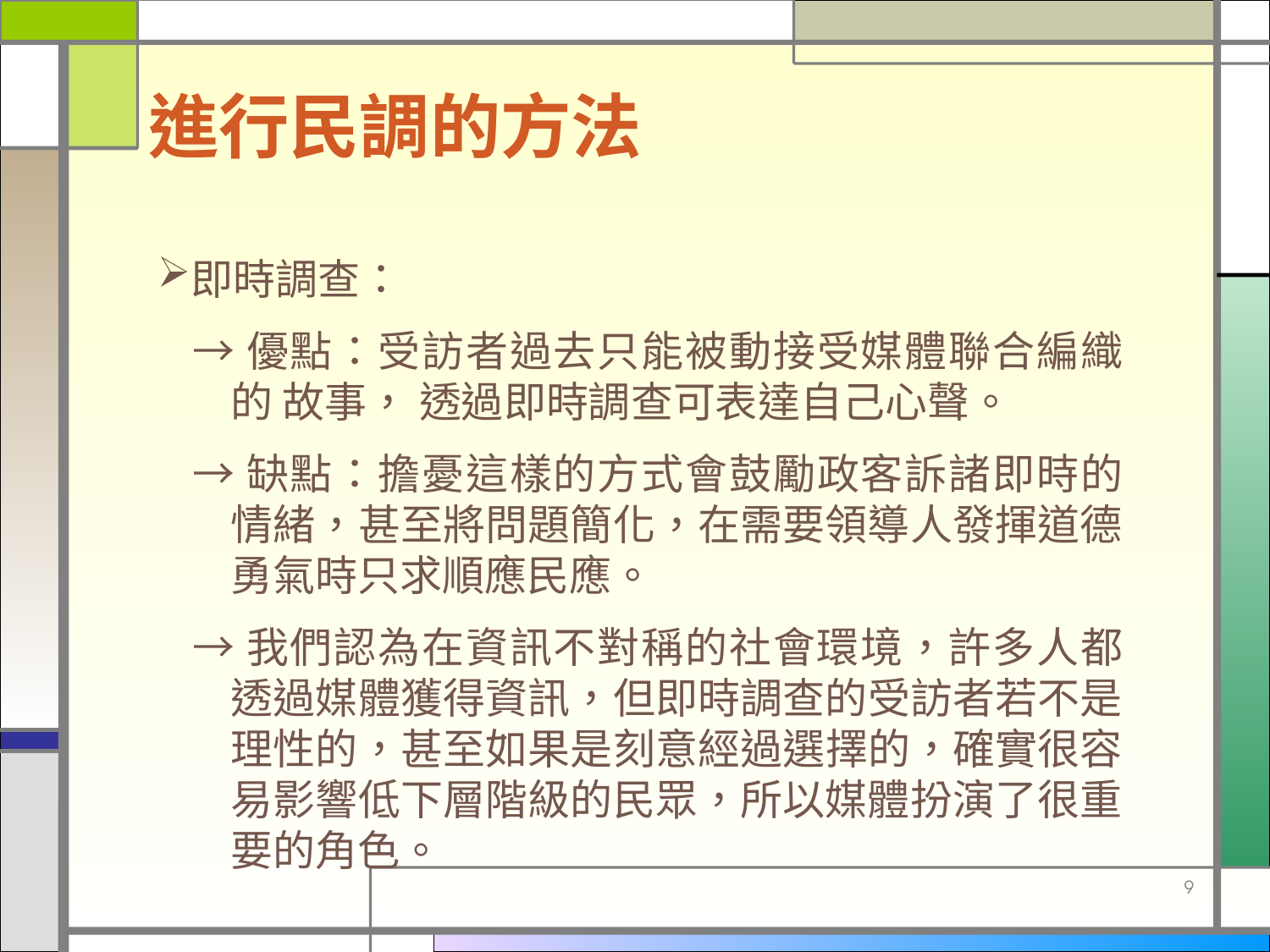

進行民調的方法
即時調查：
   →優點：受訪者過去只能被動接受媒體聯合編織的 故事， 透過即時調查可表達自己心聲。
   →缺點：擔憂這樣的方式會鼓勵政客訴諸即時的情緒，甚至將問題簡化，在需要領導人發揮道德勇氣時只求順應民應。
   →我們認為在資訊不對稱的社會環境，許多人都透過媒體獲得資訊，但即時調查的受訪者若不是理性的，甚至如果是刻意經過選擇的，確實很容易影響低下層階級的民眾，所以媒體扮演了很重要的角色。
9